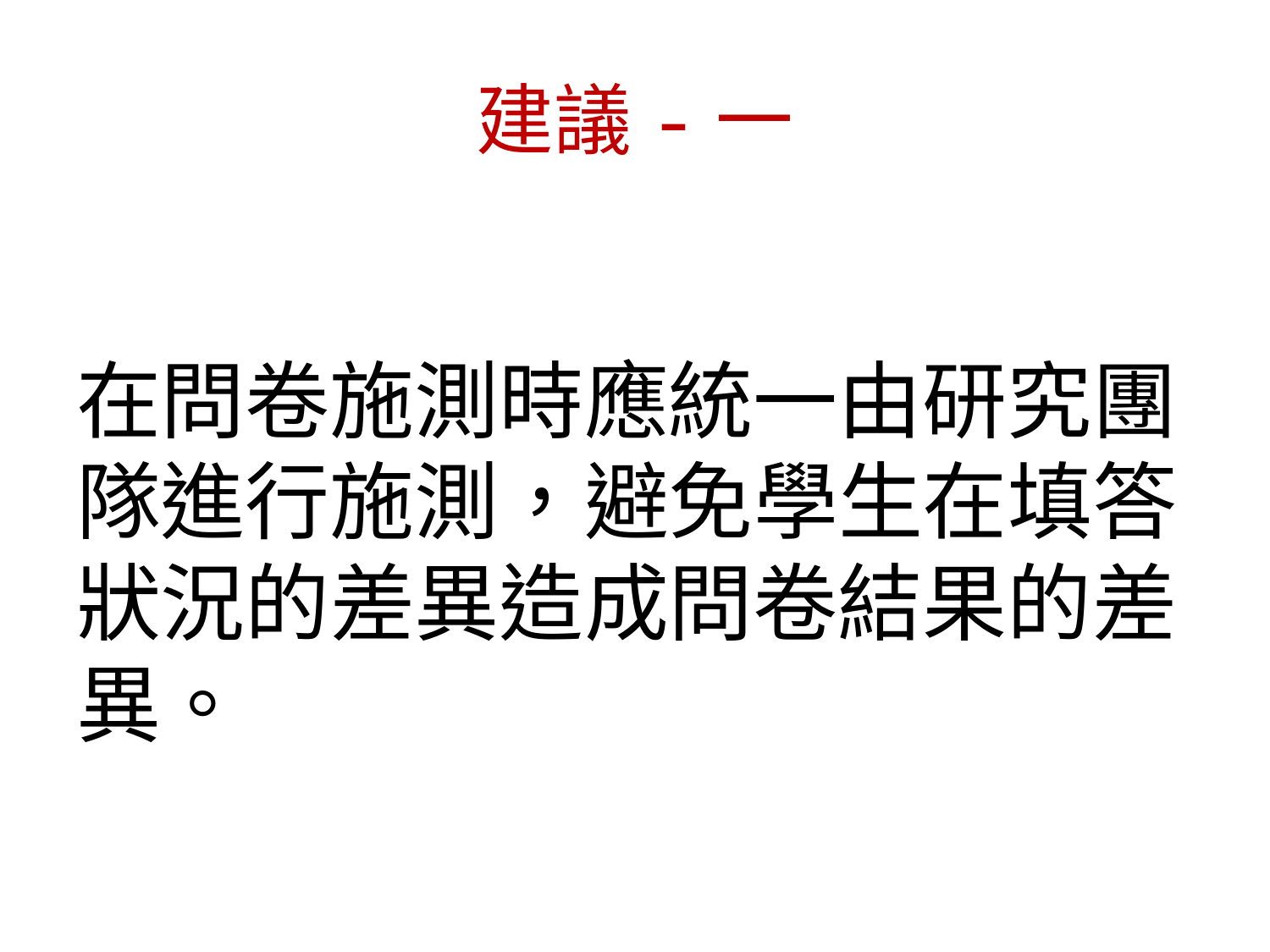

# 建議-一

在問卷施測時應統一由研究團隊進行施測，避免學生在填答狀況的差異造成問卷結果的差異。